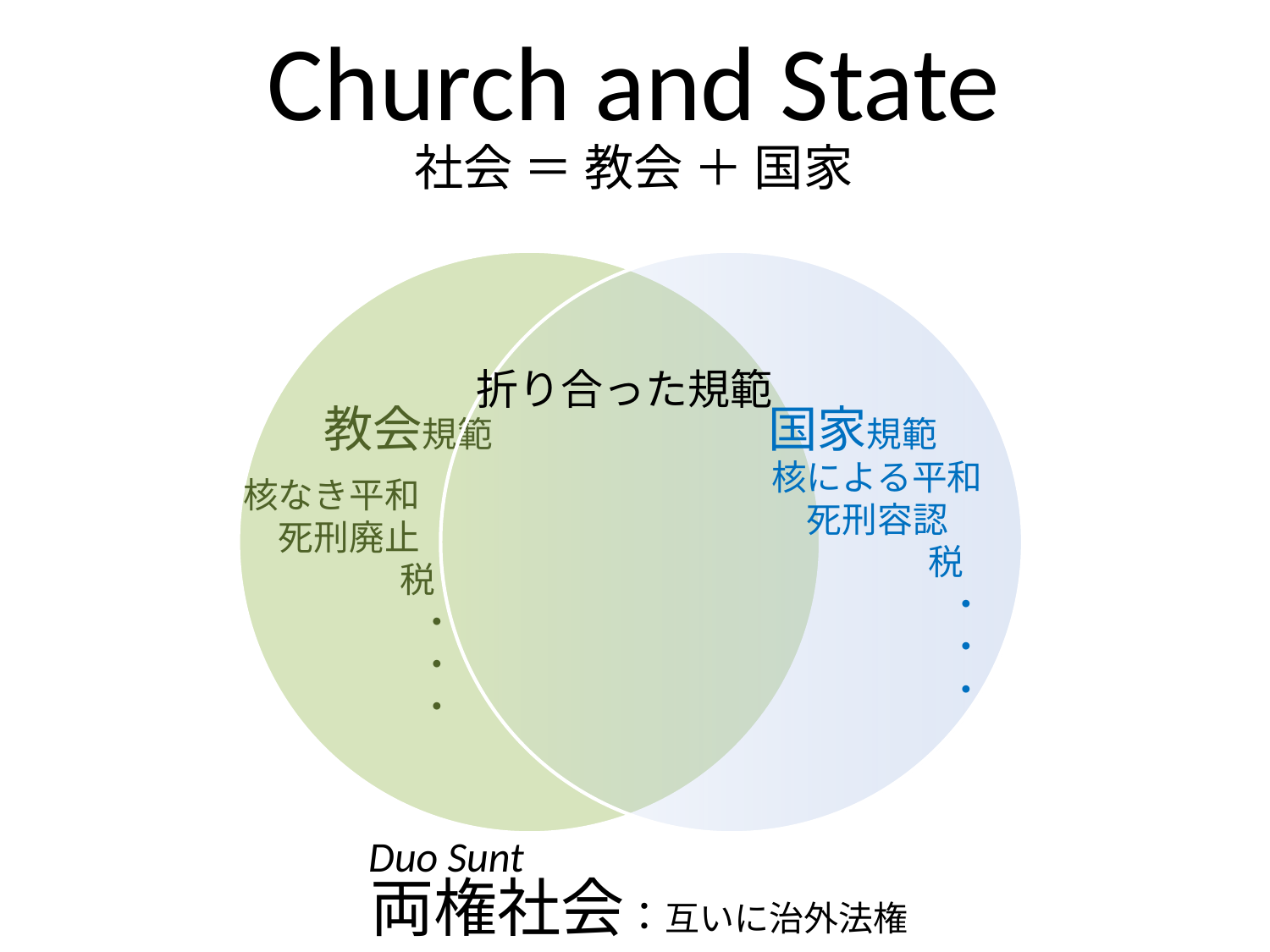

# Church and State 社会 ＝ 教会 ＋ 国家
教会規範
　　国家規範
折り合った規範
核による平和
　死刑容認
　　　　  税
　　　　　・
　　　　　・
　　　　　・
核なき平和
　死刑廃止
　　　　  税
　　　　　・
　　　　　・
　　　　　・
Duo Sunt
両権社会：互いに治外法権